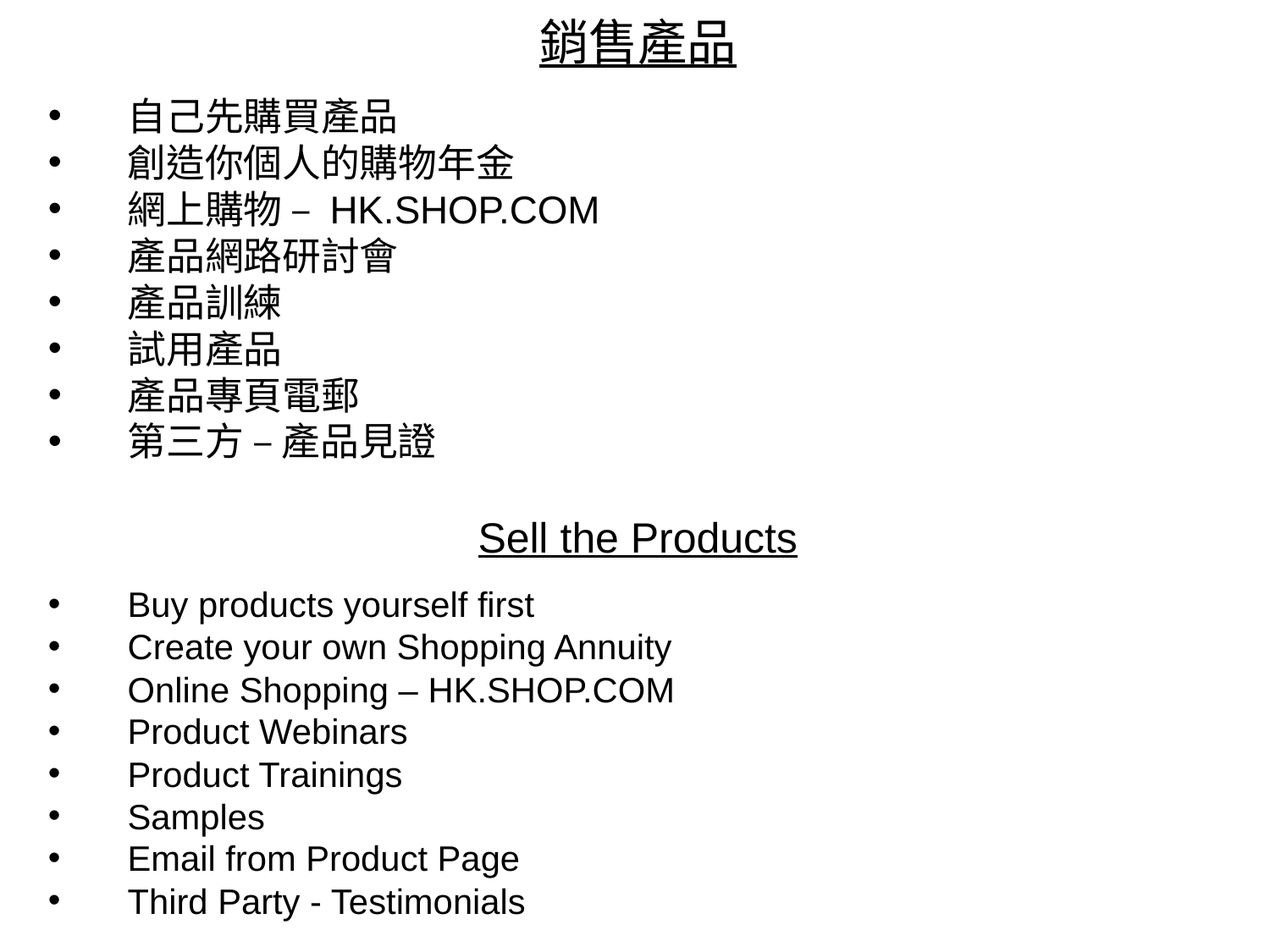

銷售產品

自己先購買產品
創造你個人的購物年金
網上購物 – HK.SHOP.COM
產品網路研討會
產品訓練
試用產品
產品專頁電郵
第三方 – 產品見證

Sell the Products

Buy products yourself first
Create your own Shopping Annuity
Online Shopping – HK.SHOP.COM
Product Webinars
Product Trainings
Samples
Email from Product Page
Third Party - Testimonials